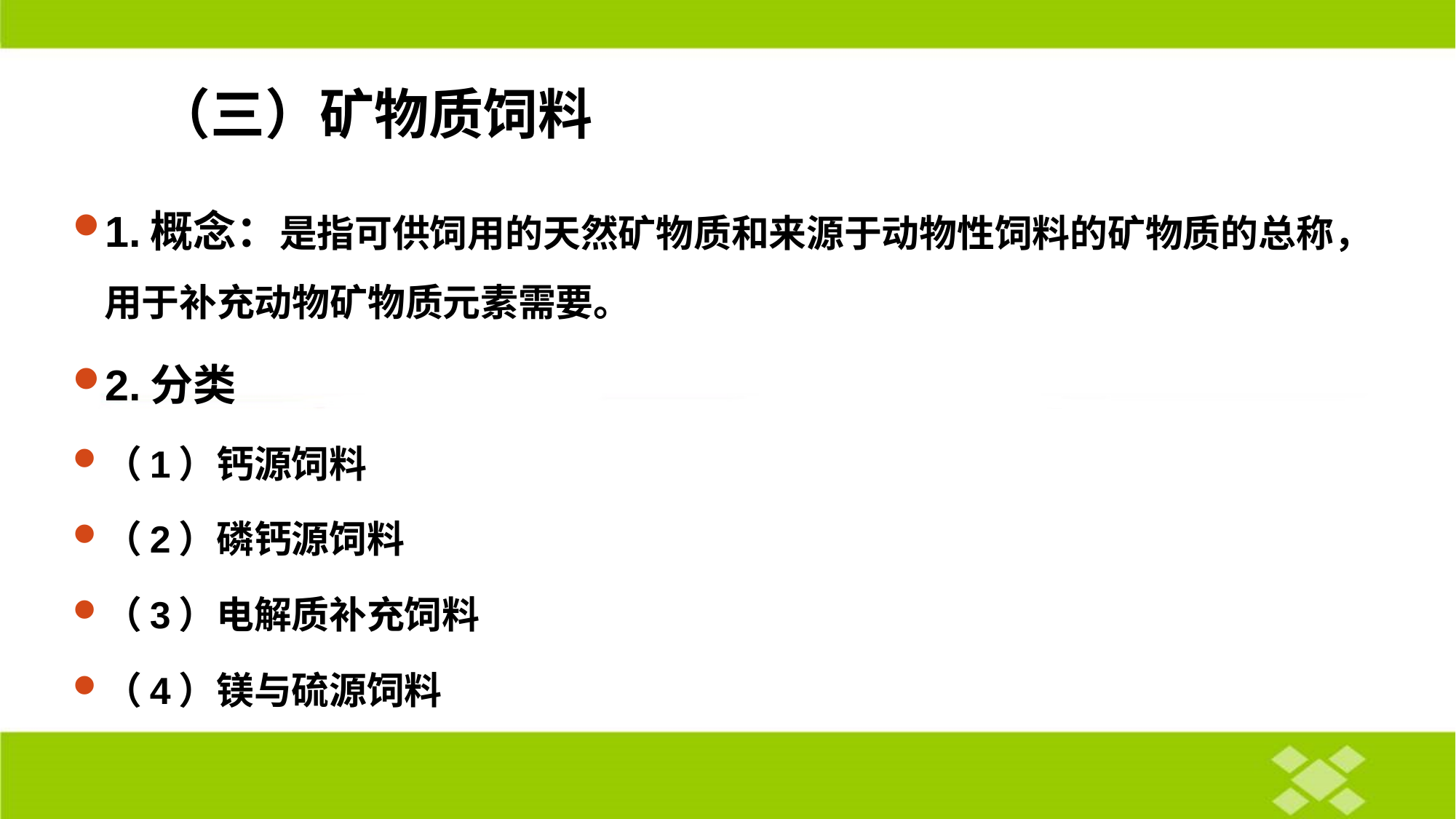

# （三）矿物质饲料
1.概念：是指可供饲用的天然矿物质和来源于动物性饲料的矿物质的总称，用于补充动物矿物质元素需要。
2.分类
（1）钙源饲料
（2）磷钙源饲料
（3）电解质补充饲料
（4）镁与硫源饲料